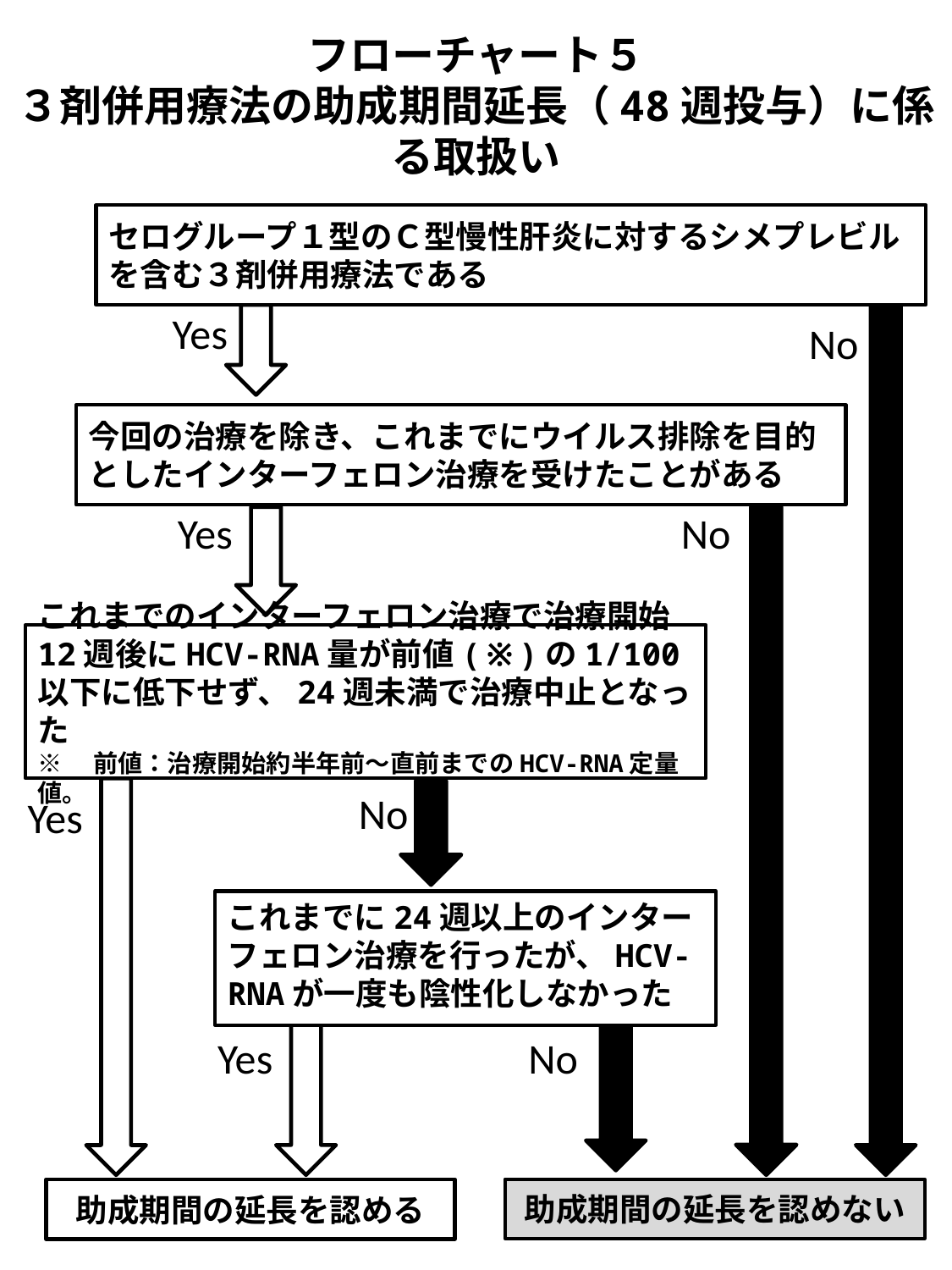

フローチャート５
３剤併用療法の助成期間延長（48週投与）に係る取扱い
セログループ１型のＣ型慢性肝炎に対するシメプレビルを含む３剤併用療法である
Yes

No
今回の治療を除き、これまでにウイルス排除を目的としたインターフェロン治療を受けたことがある
Yes
No

これまでのインターフェロン治療で治療開始12週後にHCV-RNA量が前値(※)の1/100以下に低下せず、24週未満で治療中止となった
※　前値：治療開始約半年前～直前までのHCV-RNA定量値。

No

Yes
これまでに24週以上のインターフェロン治療を行ったが、HCV-RNAが一度も陰性化しなかった

Yes
No
助成期間の延長を認める
助成期間の延長を認めない